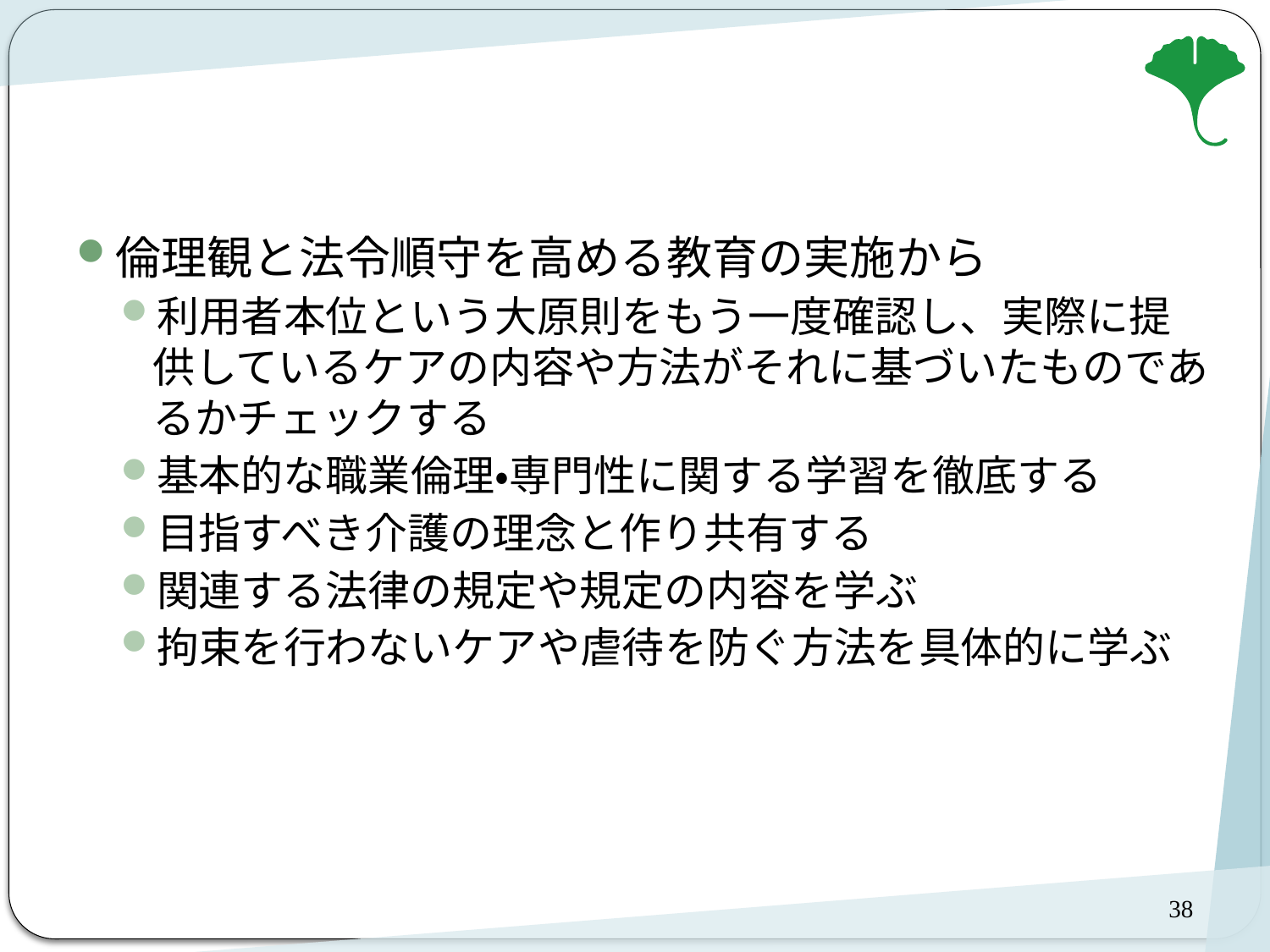

#
倫理観と法令順守を高める教育の実施から
利用者本位という大原則をもう一度確認し、実際に提供しているケアの内容や方法がそれに基づいたものであるかチェックする
基本的な職業倫理・専門性に関する学習を徹底する
目指すべき介護の理念と作り共有する
関連する法律の規定や規定の内容を学ぶ
拘束を行わないケアや虐待を防ぐ方法を具体的に学ぶ
38